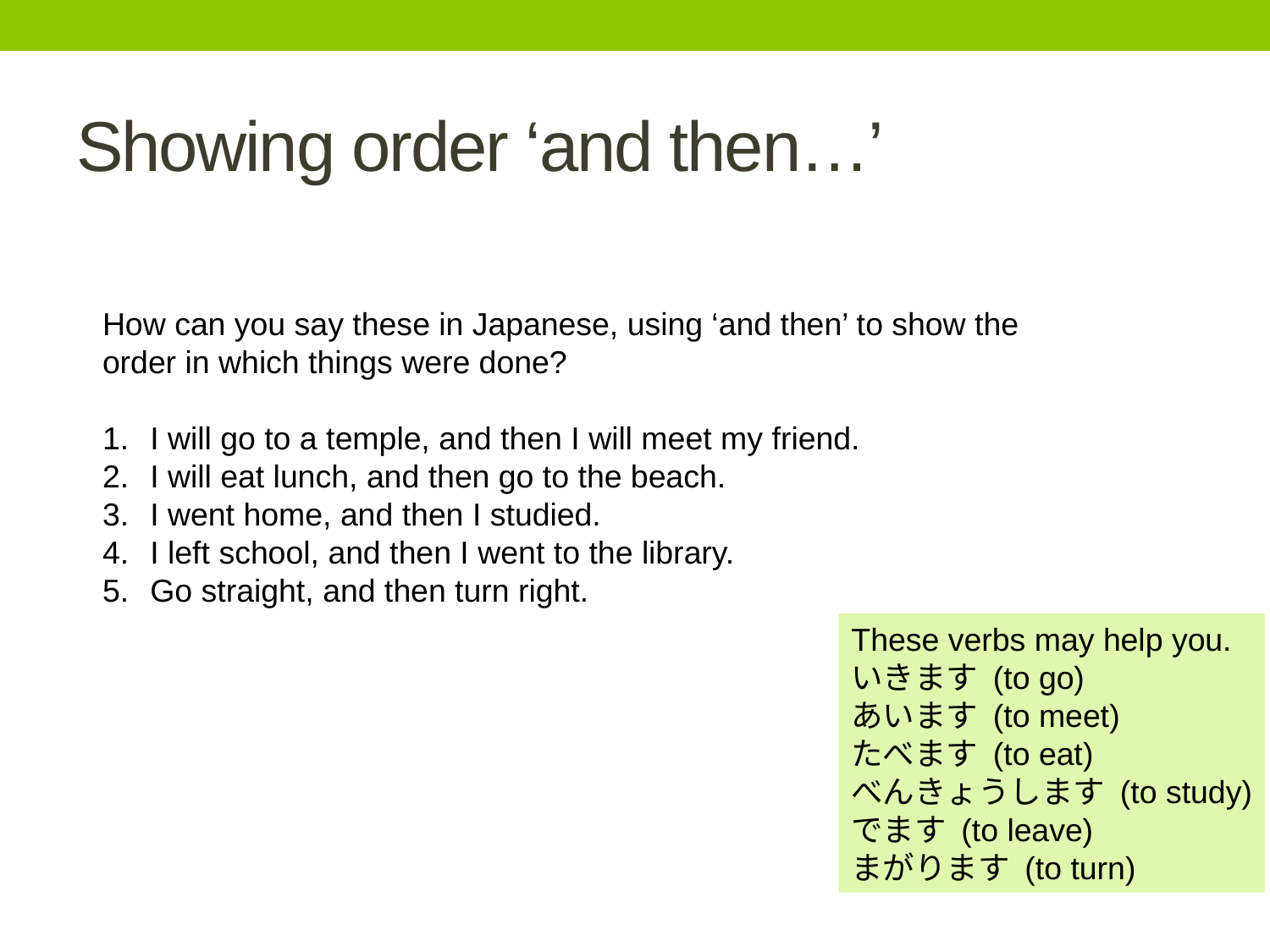

# Showing order ‘and then…’
How can you say these in Japanese, using ‘and then’ to show the
order in which things were done?

I will go to a temple, and then I will meet my friend.
I will eat lunch, and then go to the beach.
I went home, and then I studied.
I left school, and then I went to the library.
Go straight, and then turn right.

These verbs may help you.
いきます (to go)
あいます (to meet)
たべます (to eat)
べんきょうします (to study)
でます (to leave)
まがります (to turn)